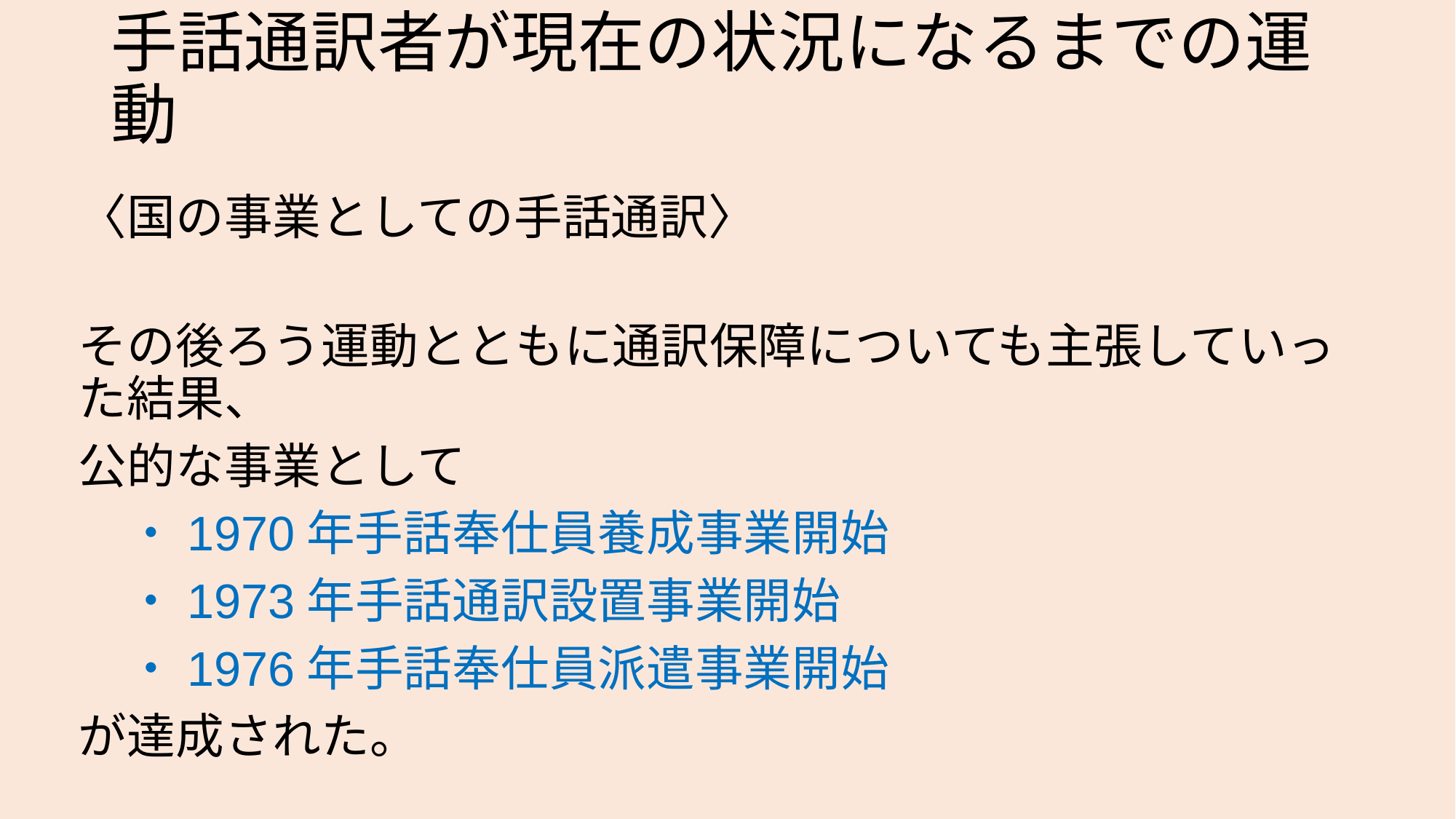

# 手話通訳者が現在の状況になるまでの運動
〈国の事業としての手話通訳〉

その後ろう運動とともに通訳保障についても主張していった結果、
公的な事業として
　・1970年手話奉仕員養成事業開始
　・1973年手話通訳設置事業開始
　・1976年手話奉仕員派遣事業開始
が達成された。